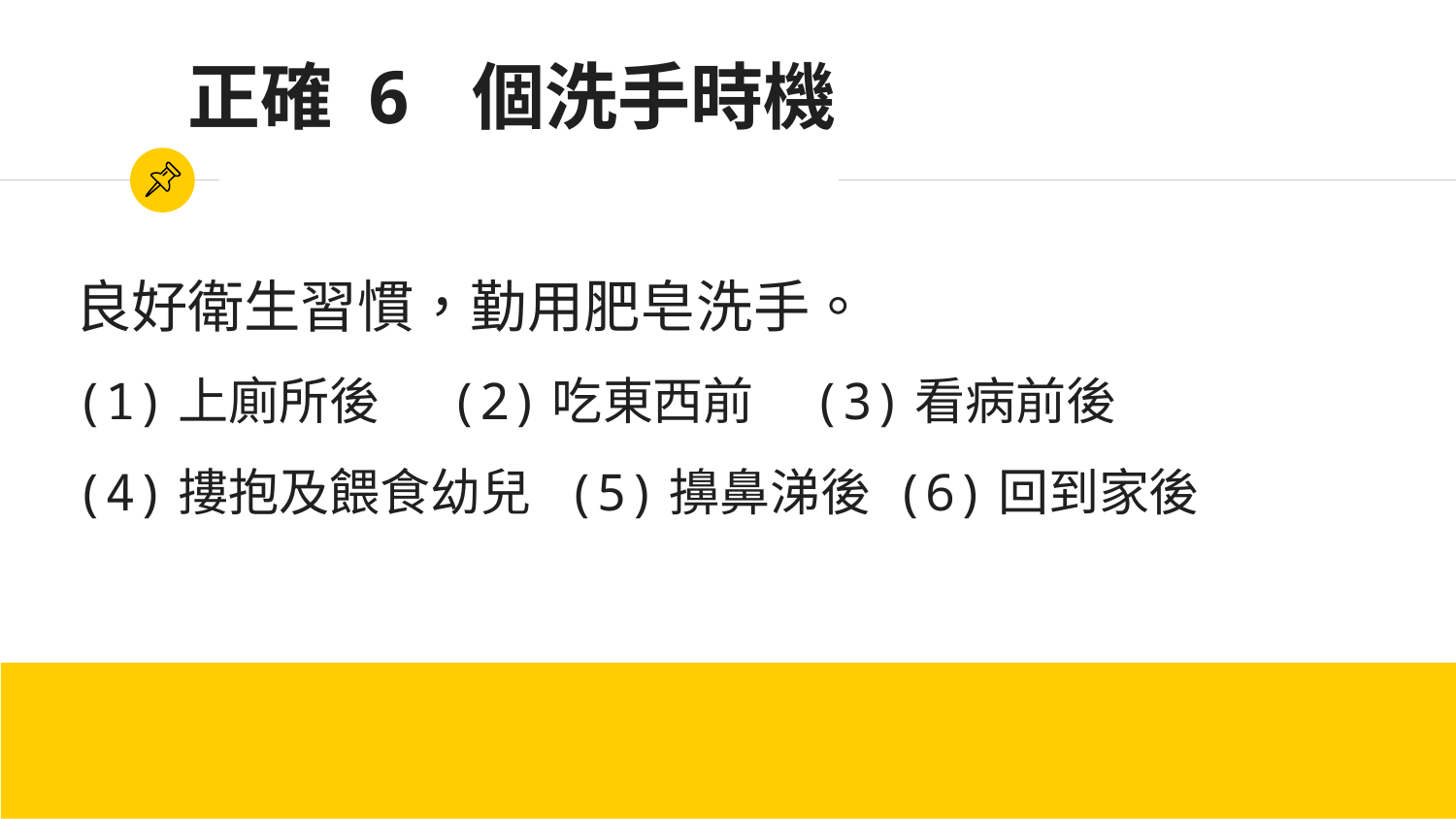

# 正確 6 個洗手時機

良好衛生習慣，勤用肥皂洗手。
(1)上廁所後     (2)吃東西前    (3)看病前後
(4)摟抱及餵食幼兒  (5)擤鼻涕後 (6)回到家後